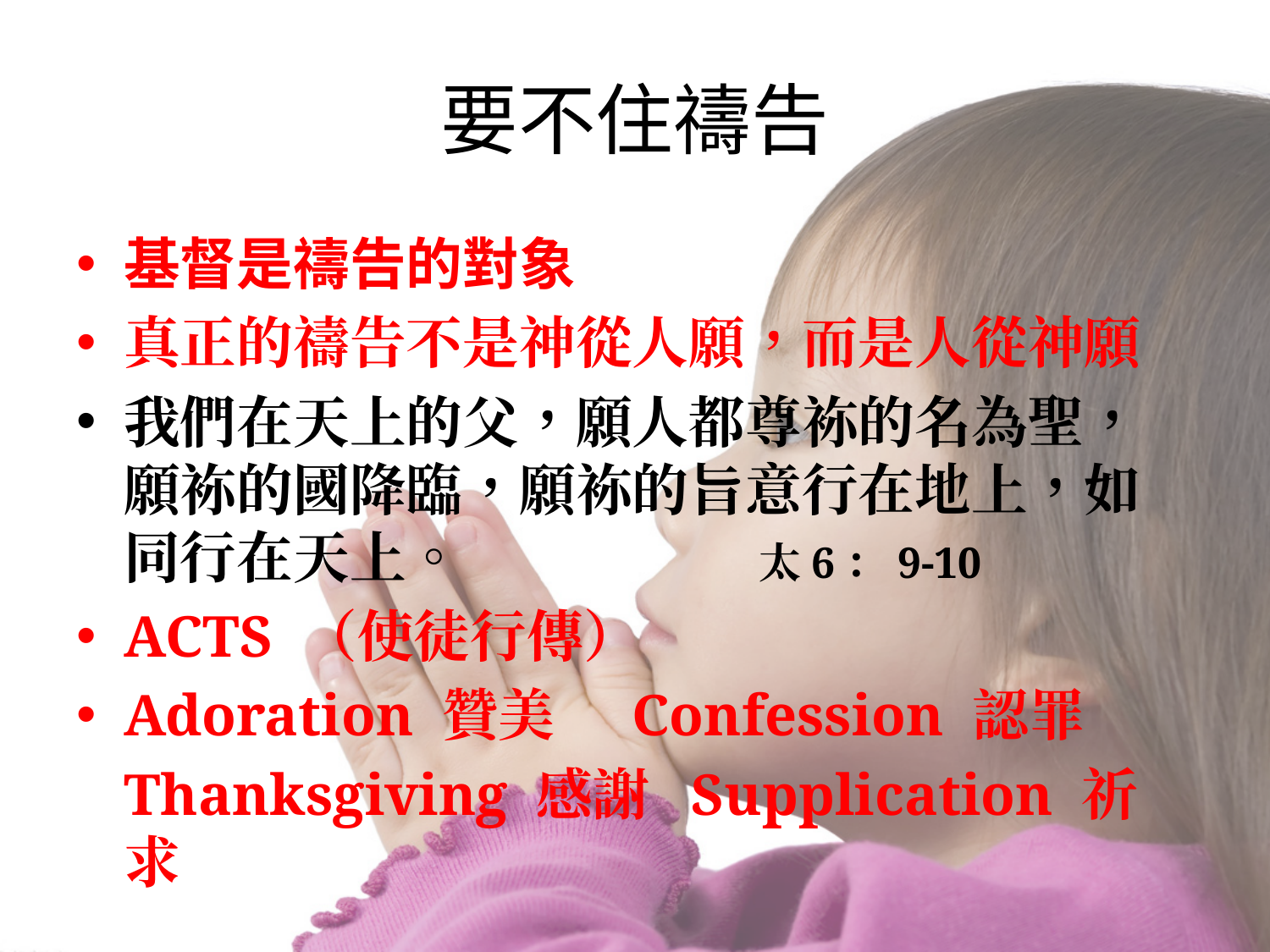

# 要不住禱告
基督是禱告的對象
真正的禱告不是神從人願，而是人從神願
我們在天上的父，願人都尊袮的名為聖，願袮的國降臨，願袮的旨意行在地上，如同行在天上。			太6：9-10
ACTS （使徒行傳）
Adoration 贊美 	Confession 認罪
	Thanksgiving 感謝  Supplication 祈求